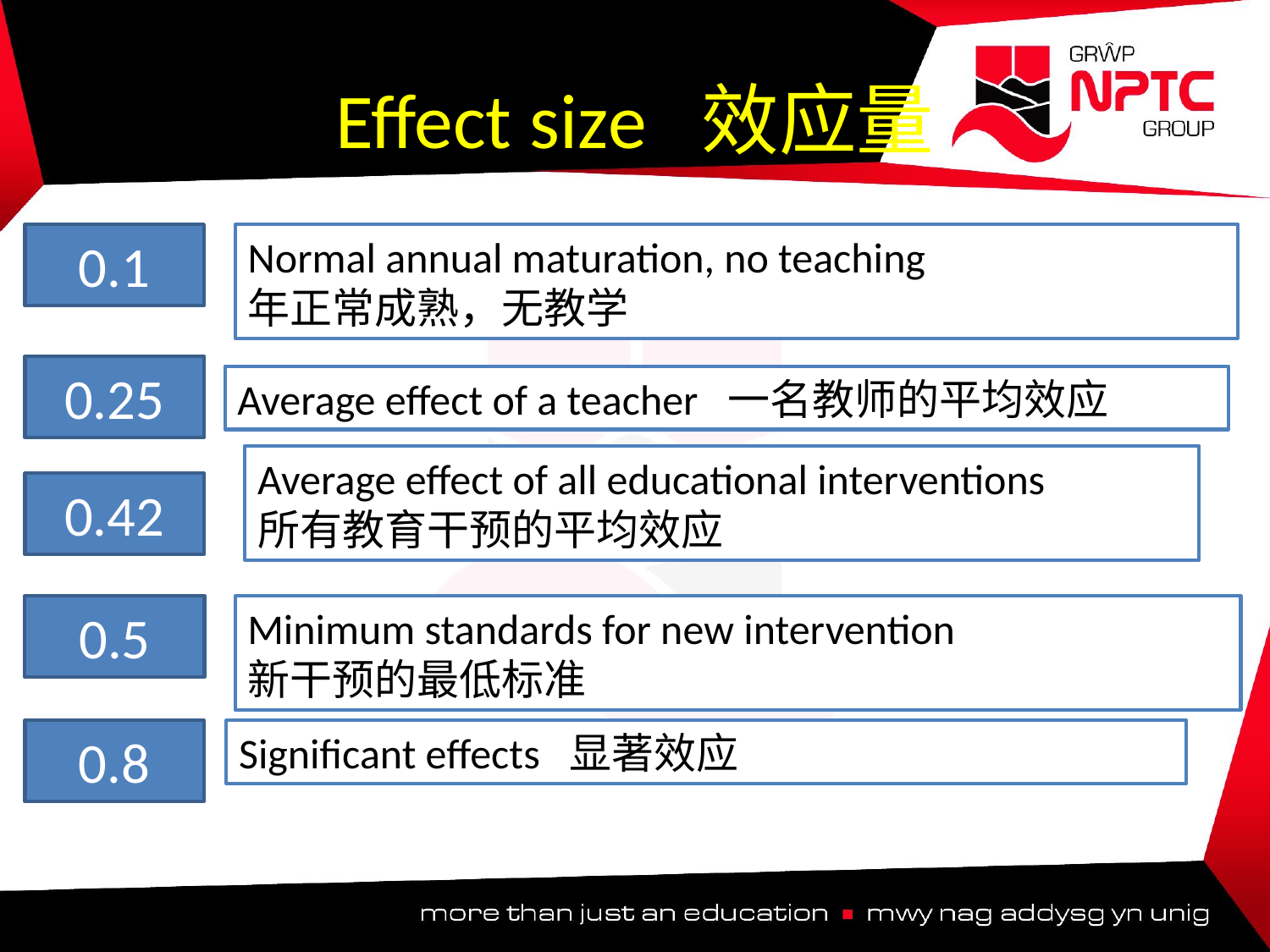

# Effect size  效应量
0.1
Normal annual maturation, no teaching
年正常成熟，无教学
0.25
Average effect of a teacher  一名教师的平均效应
Average effect of all educational interventions
所有教育干预的平均效应
0.42
0.5
Minimum standards for new intervention
新干预的最低标准
0.8
Significant effects  显著效应